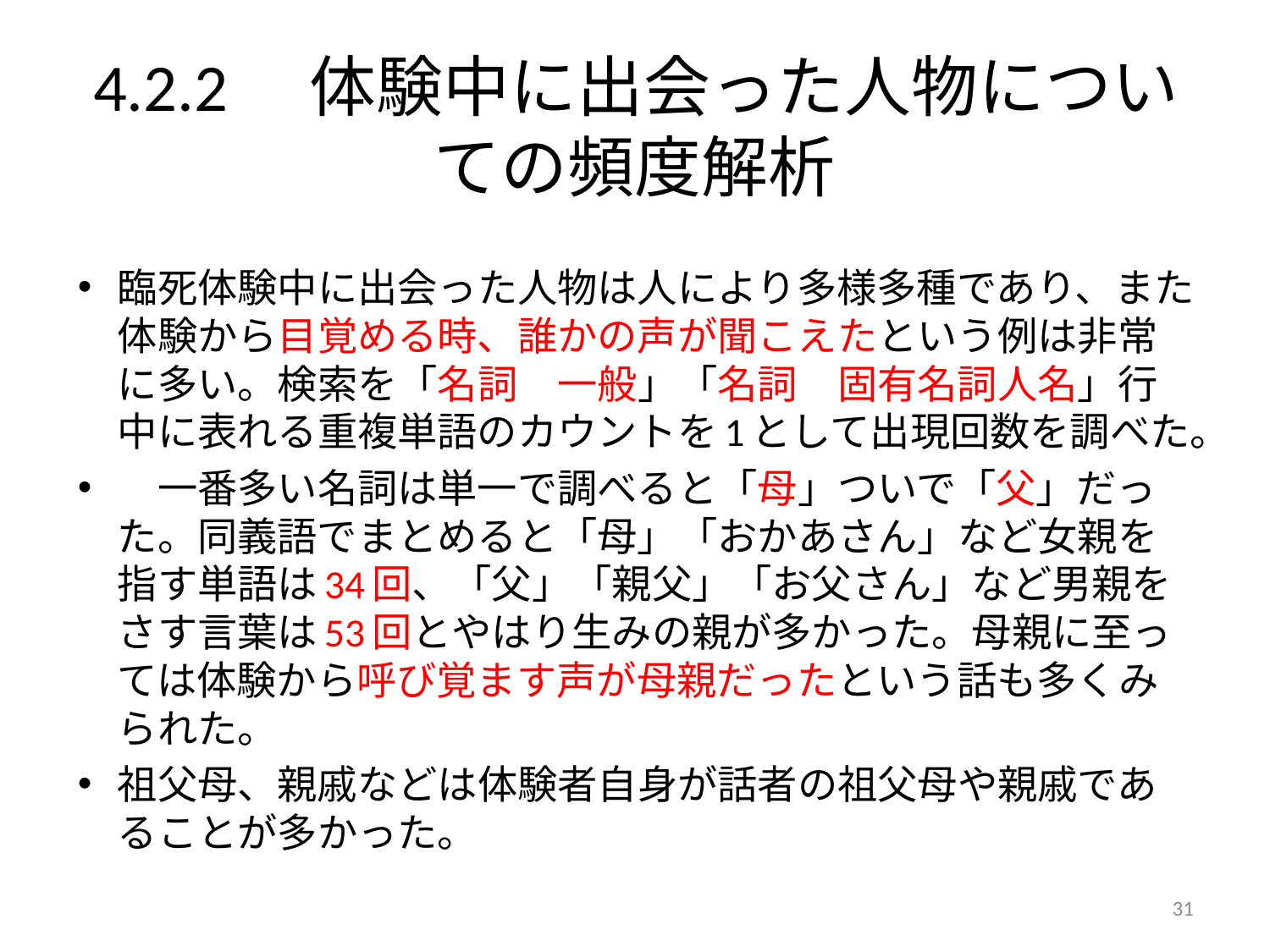

# 4.2.2　体験中に出会った人物についての頻度解析
臨死体験中に出会った人物は人により多様多種であり、また体験から目覚める時、誰かの声が聞こえたという例は非常に多い。検索を「名詞　一般」「名詞　固有名詞人名」行中に表れる重複単語のカウントを1として出現回数を調べた。
　一番多い名詞は単一で調べると「母」ついで「父」だった。同義語でまとめると「母」「おかあさん」など女親を指す単語は34回、「父」「親父」「お父さん」など男親をさす言葉は53回とやはり生みの親が多かった。母親に至っては体験から呼び覚ます声が母親だったという話も多くみられた。
祖父母、親戚などは体験者自身が話者の祖父母や親戚であることが多かった。

31